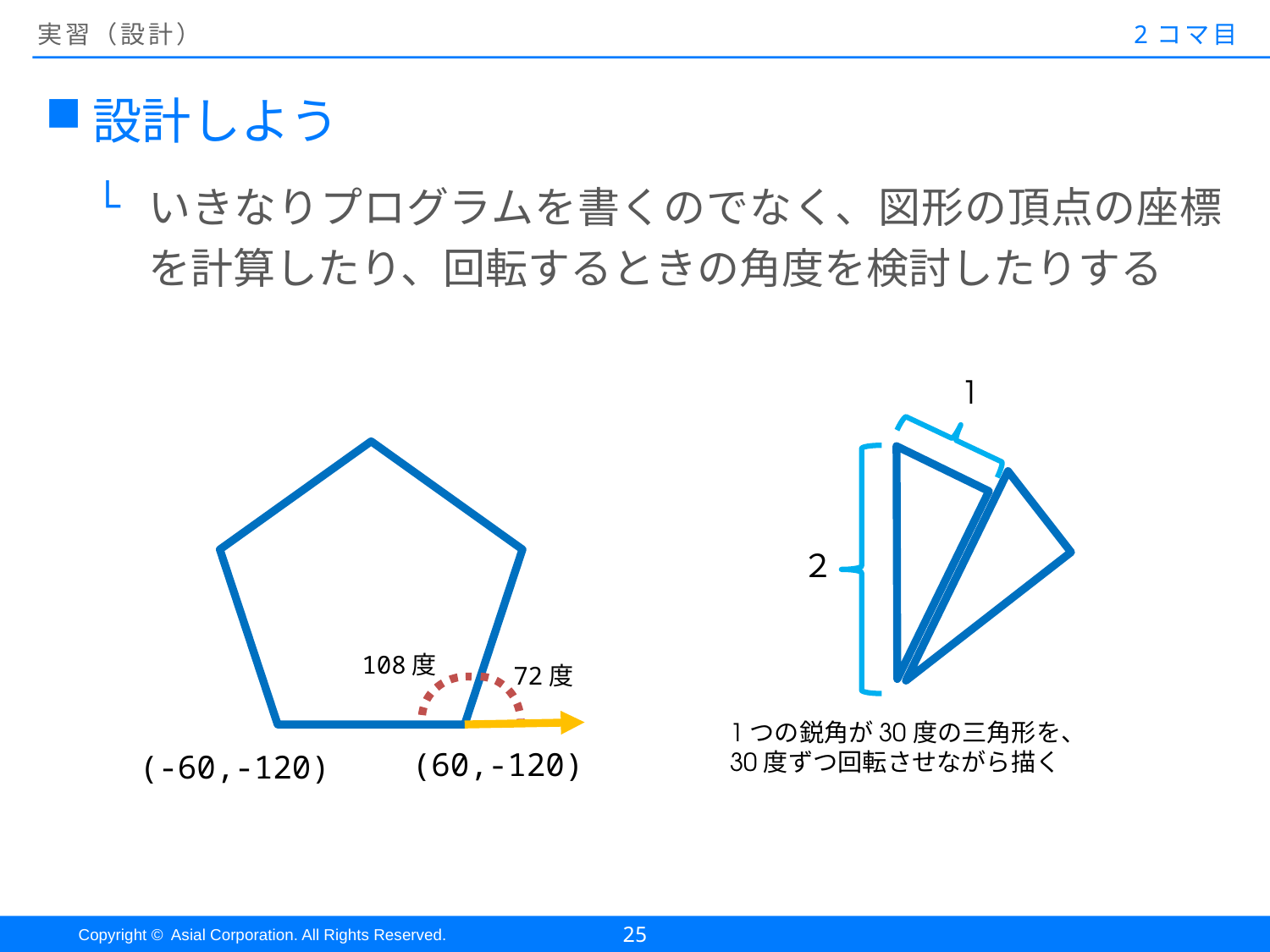

# 実習（設計）
2コマ目
設計しよう
いきなりプログラムを書くのでなく、図形の頂点の座標を計算したり、回転するときの角度を検討したりする
1

２
108度
72度

1つの鋭角が30度の三角形を、
30度ずつ回転させながら描く
(60,-120)
(-60,-120)
25